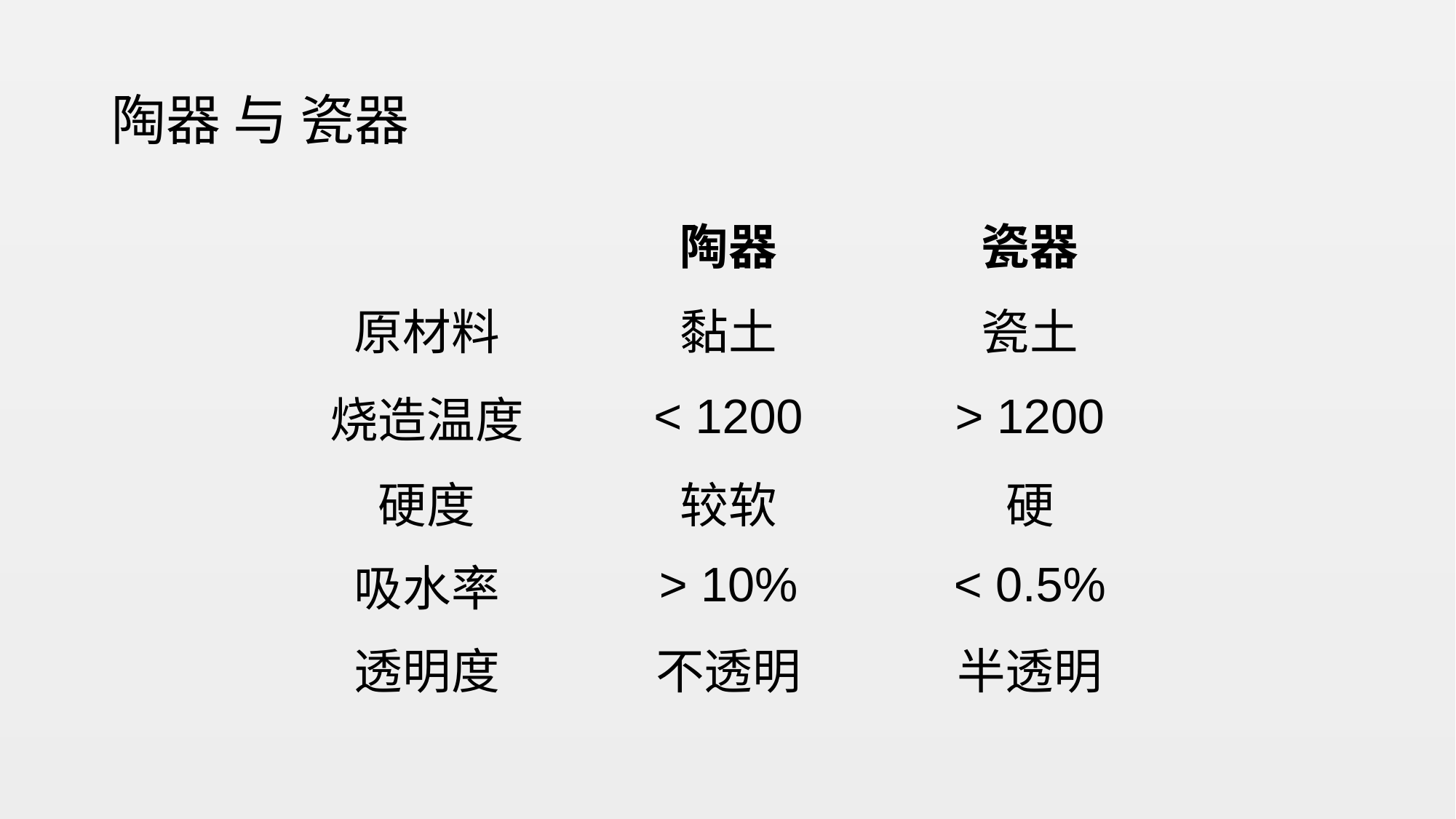

# 陶器 与 瓷器
|  | 陶器 | 瓷器 |
| --- | --- | --- |
| 原材料 | 黏土 | 瓷土 |
| 烧造温度 | < 1200 | > 1200 |
| 硬度 | 较软 | 硬 |
| 吸水率 | > 10% | < 0.5% |
| 透明度 | 不透明 | 半透明 |